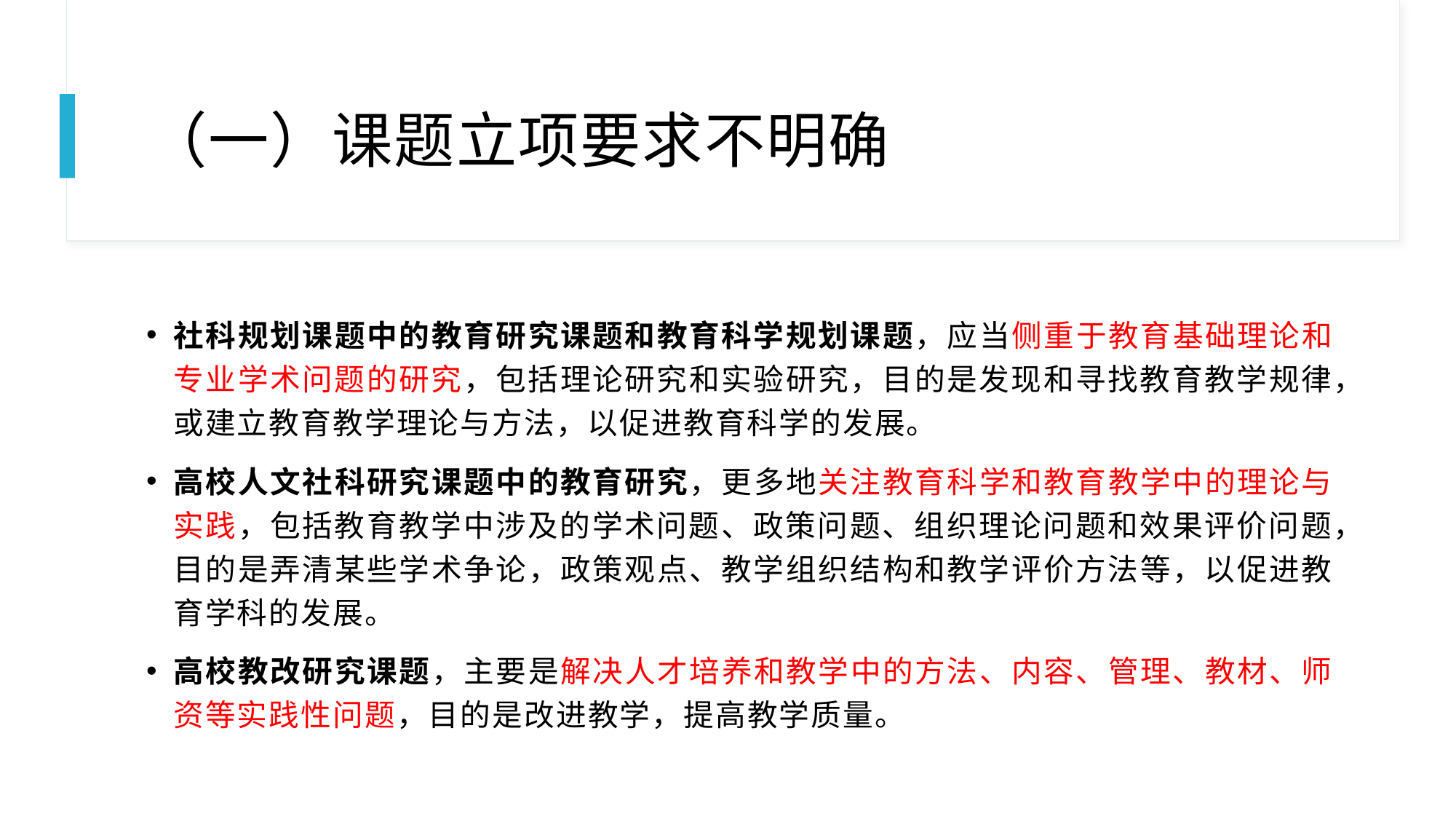

# （一）课题立项要求不明确
社科规划课题中的教育研究课题和教育科学规划课题，应当侧重于教育基础理论和专业学术问题的研究，包括理论研究和实验研究，目的是发现和寻找教育教学规律，或建立教育教学理论与方法，以促进教育科学的发展。
高校人文社科研究课题中的教育研究，更多地关注教育科学和教育教学中的理论与实践，包括教育教学中涉及的学术问题、政策问题、组织理论问题和效果评价问题，目的是弄清某些学术争论，政策观点、教学组织结构和教学评价方法等，以促进教育学科的发展。
高校教改研究课题，主要是解决人才培养和教学中的方法、内容、管理、教材、师资等实践性问题，目的是改进教学，提高教学质量。